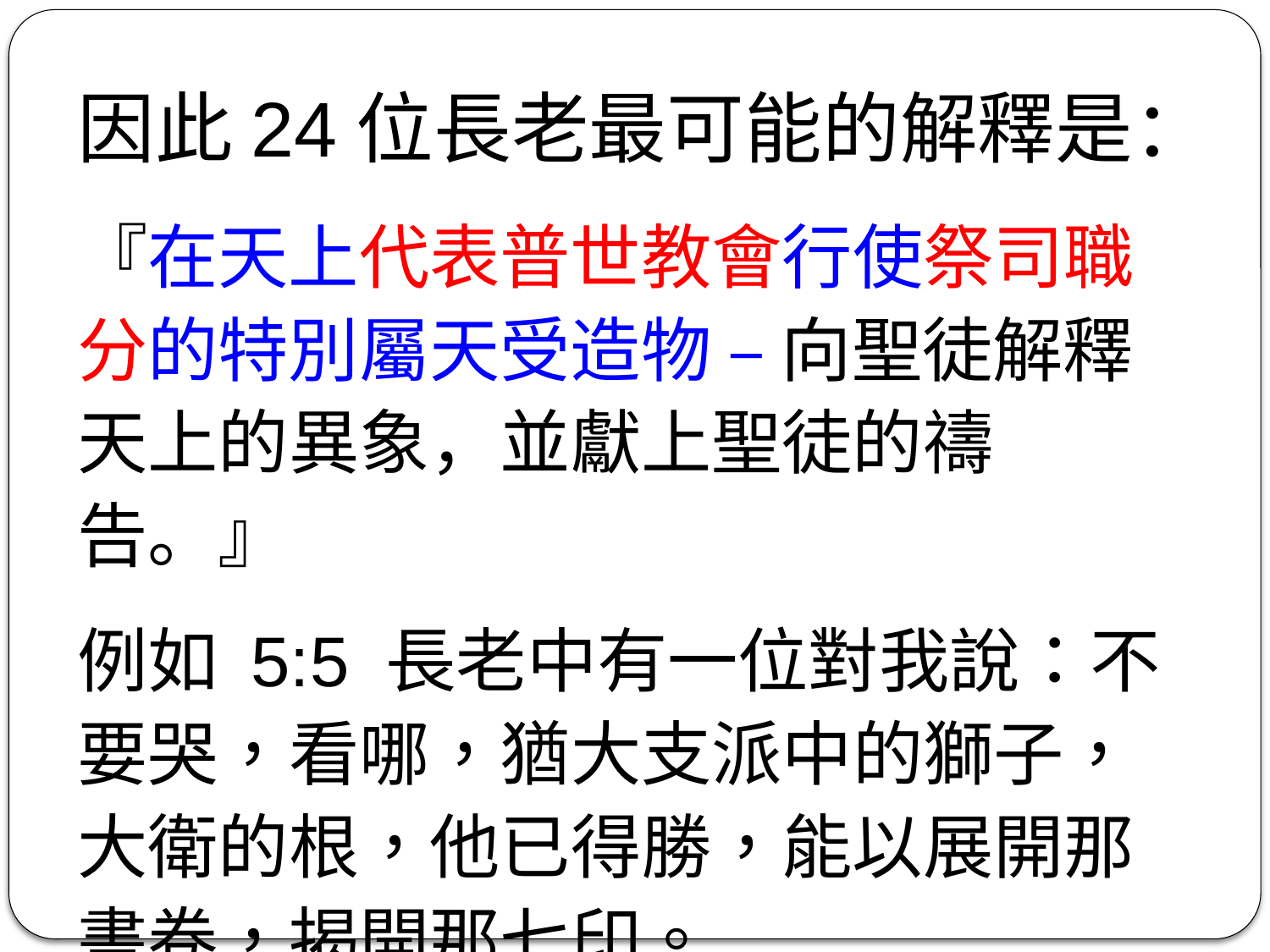

因此24位長老最可能的解釋是：
『在天上代表普世教會行使祭司職分的特別屬天受造物 – 向聖徒解釋天上的異象，並獻上聖徒的禱告。』
例如 5:5 長老中有一位對我說：不要哭，看哪，猶大支派中的獅子，大衛的根，他已得勝，能以展開那書卷，揭開那七印。